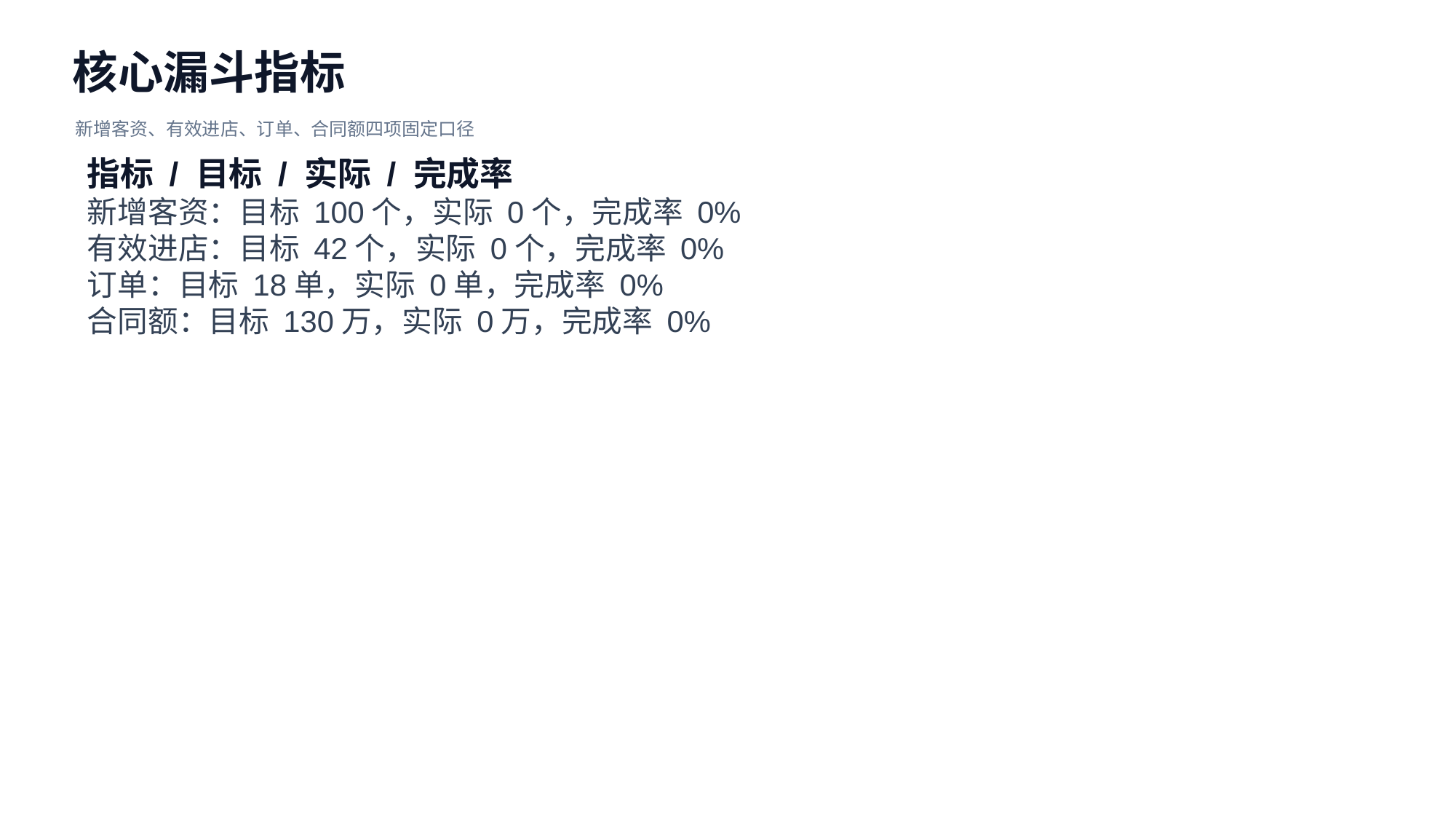

核心漏斗指标
新增客资、有效进店、订单、合同额四项固定口径
指标 / 目标 / 实际 / 完成率
新增客资：目标 100个，实际 0个，完成率 0%
有效进店：目标 42个，实际 0个，完成率 0%
订单：目标 18单，实际 0单，完成率 0%
合同额：目标 130万，实际 0万，完成率 0%